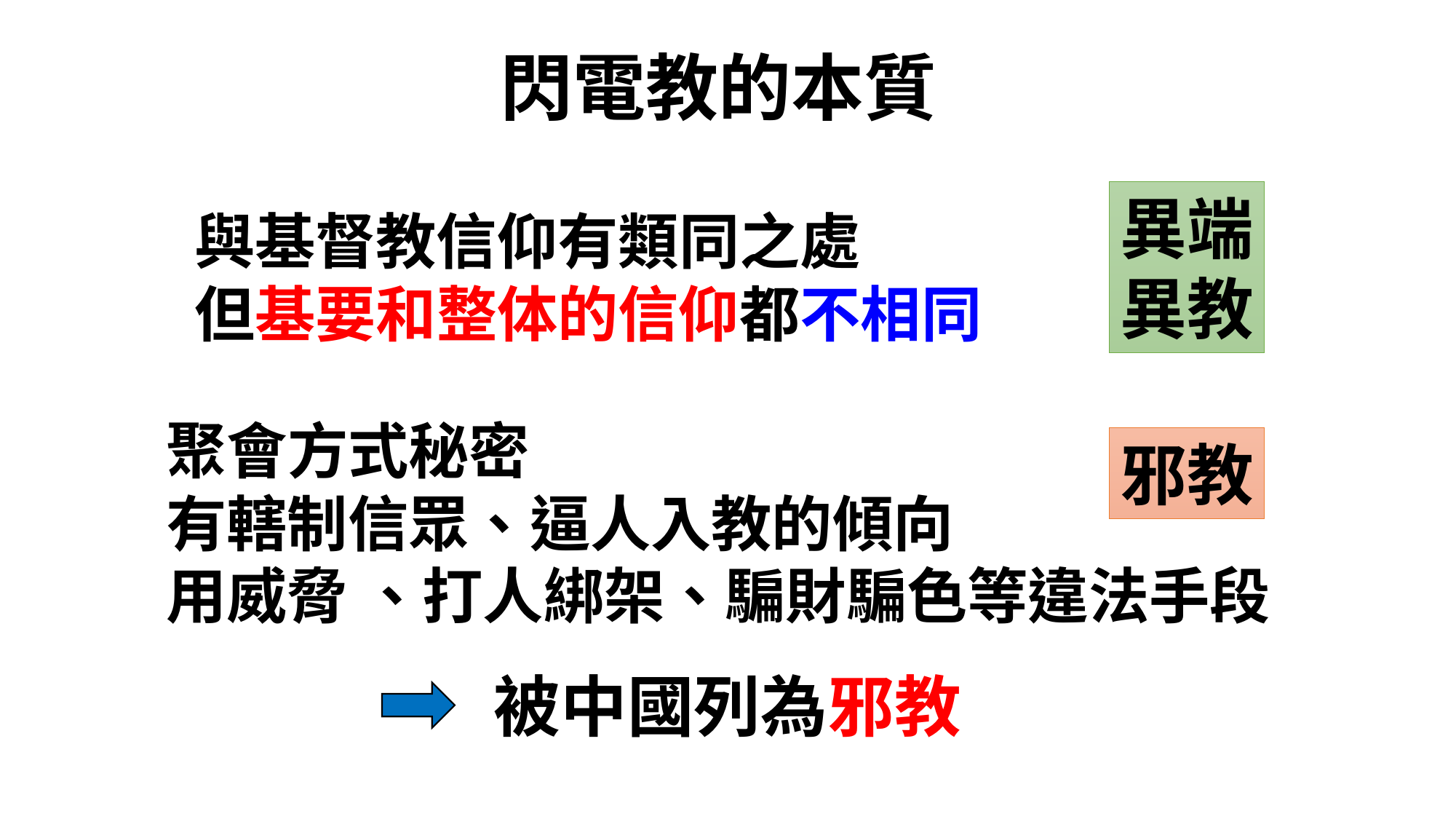

# 閃電教的本質
異端
異教
與基督教信仰有類同之處
但基要和整体的信仰都不相同
聚會方式秘密
有轄制信眾、逼人入教的傾向
用威脅 、打人綁架、騙財騙色等違法手段
邪教
被中國列為邪教